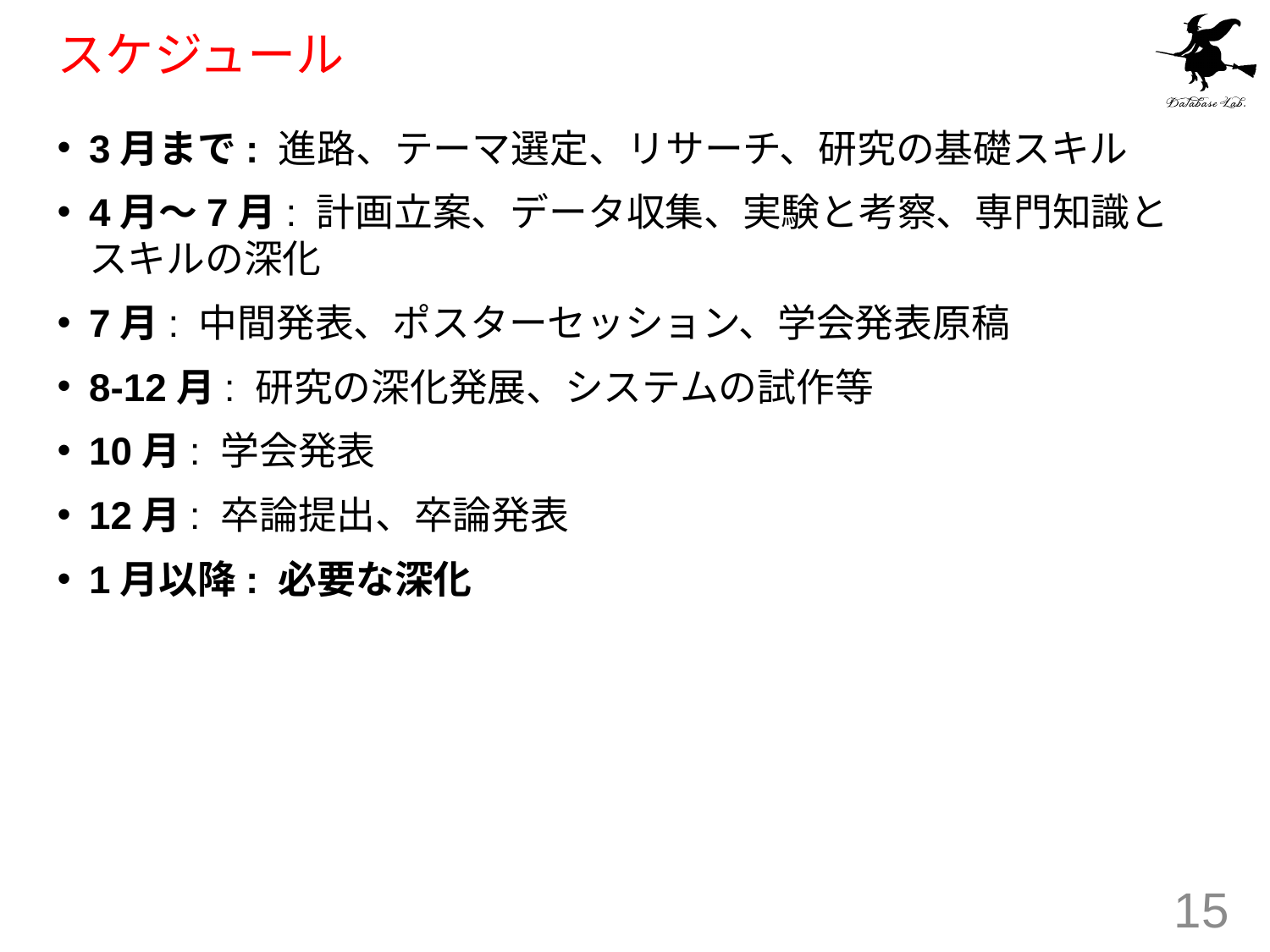

# スケジュール
3月まで: 進路、テーマ選定、リサーチ、研究の基礎スキル
4月～7月: 計画立案、データ収集、実験と考察、専門知識とスキルの深化
7月: 中間発表、ポスターセッション、学会発表原稿
8-12月: 研究の深化発展、システムの試作等
10月: 学会発表
12月: 卒論提出、卒論発表
1月以降: 必要な深化

15